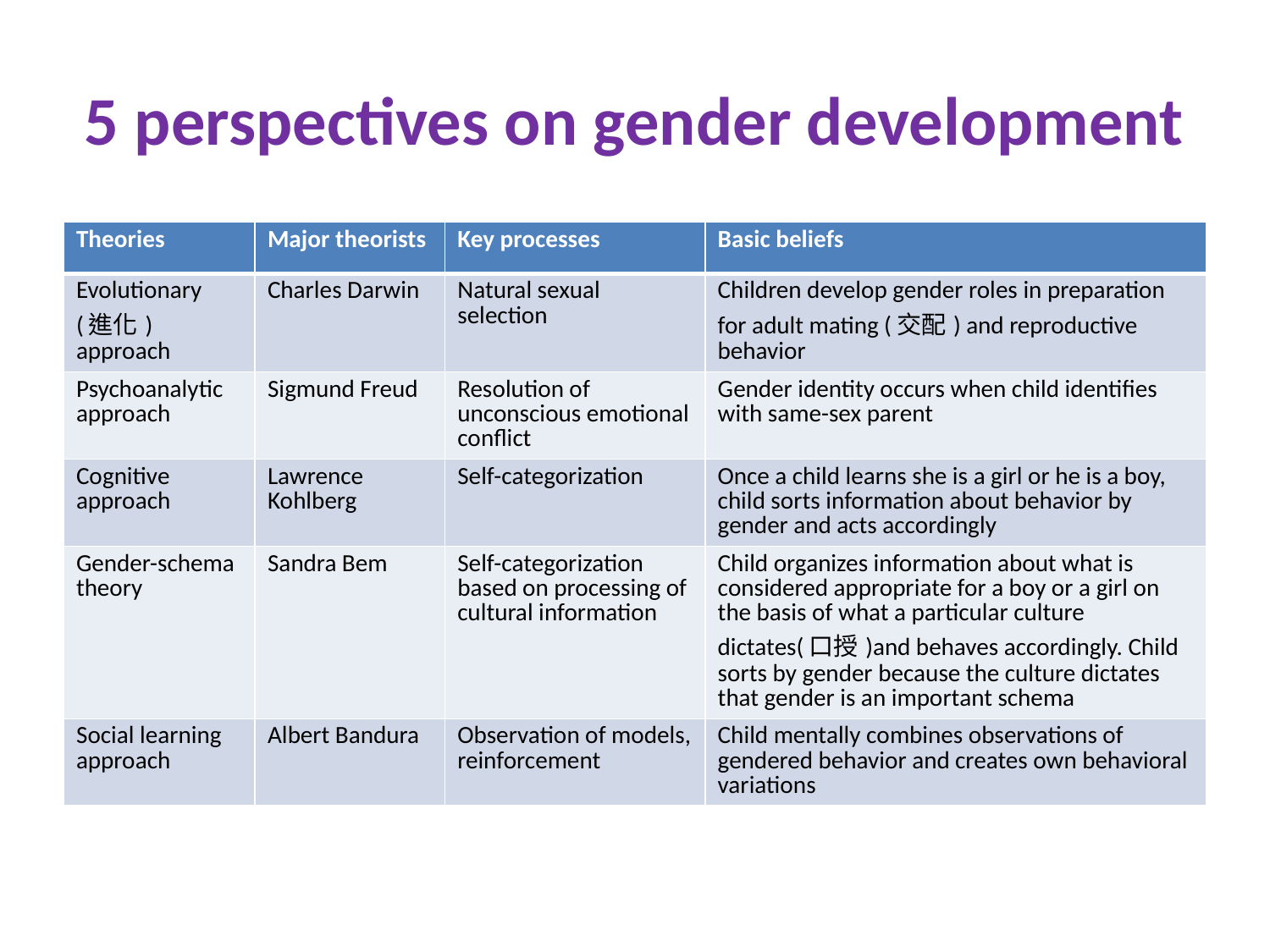

# 5 perspectives on gender development
| Theories | Major theorists | Key processes | Basic beliefs |
| --- | --- | --- | --- |
| Evolutionary (進化) approach | Charles Darwin | Natural sexual selection | Children develop gender roles in preparation for adult mating (交配) and reproductive behavior |
| Psychoanalytic approach | Sigmund Freud | Resolution of unconscious emotional conflict | Gender identity occurs when child identifies with same-sex parent |
| Cognitive approach | Lawrence Kohlberg | Self-categorization | Once a child learns she is a girl or he is a boy, child sorts information about behavior by gender and acts accordingly |
| Gender-schema theory | Sandra Bem | Self-categorization based on processing of cultural information | Child organizes information about what is considered appropriate for a boy or a girl on the basis of what a particular culture dictates(口授)and behaves accordingly. Child sorts by gender because the culture dictates that gender is an important schema |
| Social learning approach | Albert Bandura | Observation of models, reinforcement | Child mentally combines observations of gendered behavior and creates own behavioral variations |